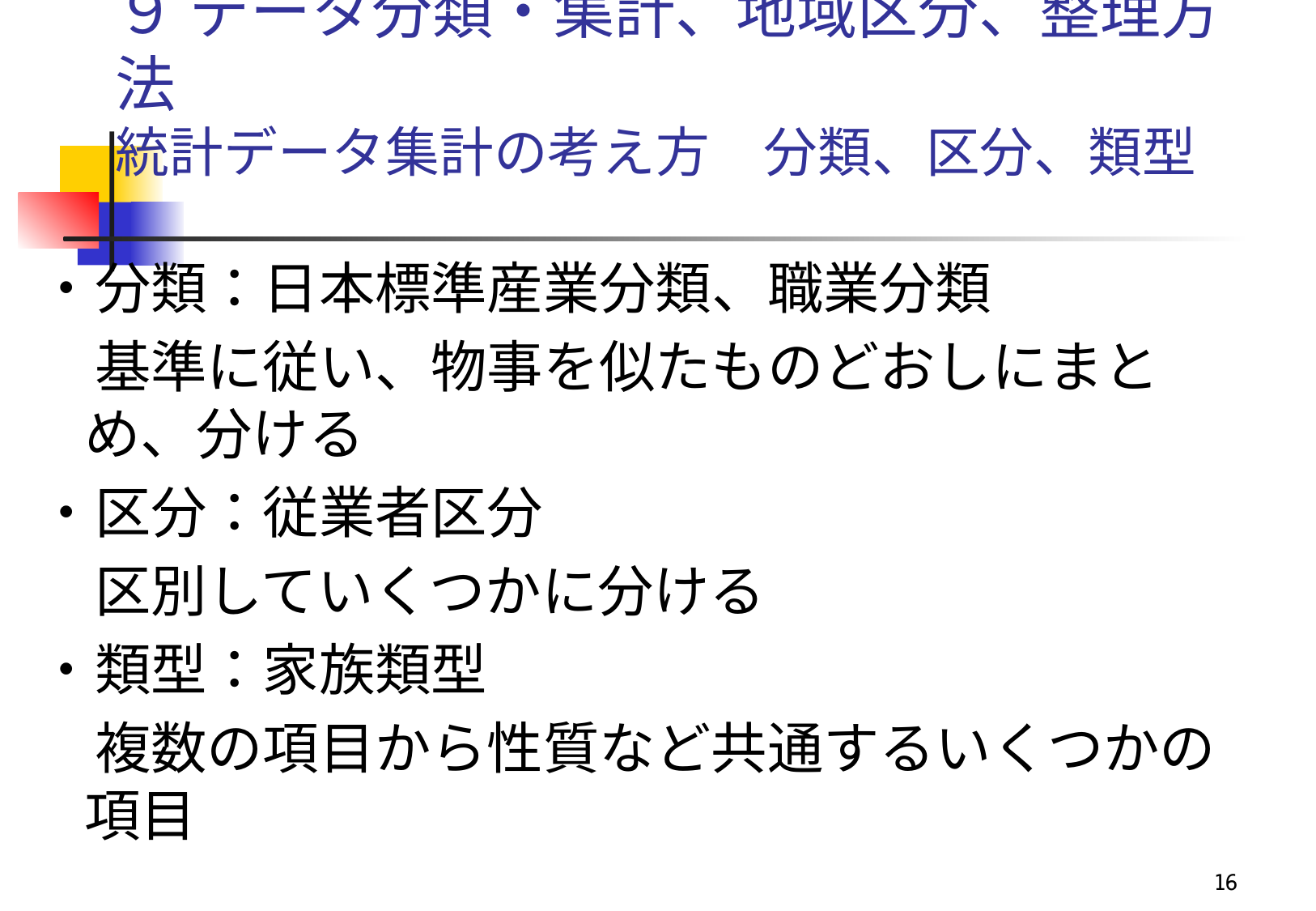

# ９ データ分類・集計、地域区分、整理方法 統計データ集計の考え方　分類、区分、類型
・分類：日本標準産業分類、職業分類
　基準に従い、物事を似たものどおしにまとめ、分ける
・区分：従業者区分
　区別していくつかに分ける
・類型：家族類型
　複数の項目から性質など共通するいくつかの項目

16